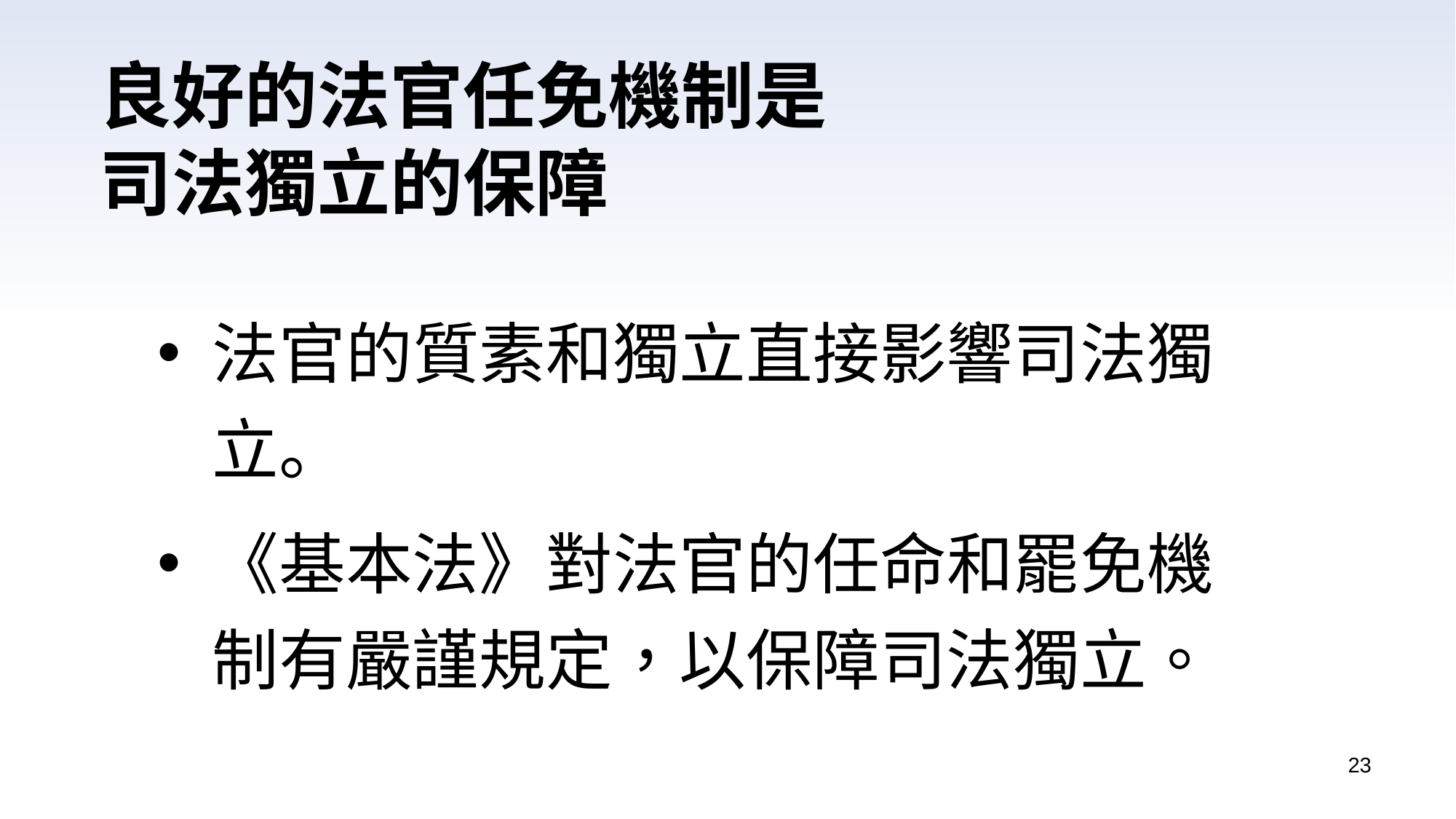

良好的法官任免機制是
司法獨立的保障
法官的質素和獨立直接影響司法獨立。
《基本法》對法官的任命和罷免機制有嚴謹規定，以保障司法獨立。

23